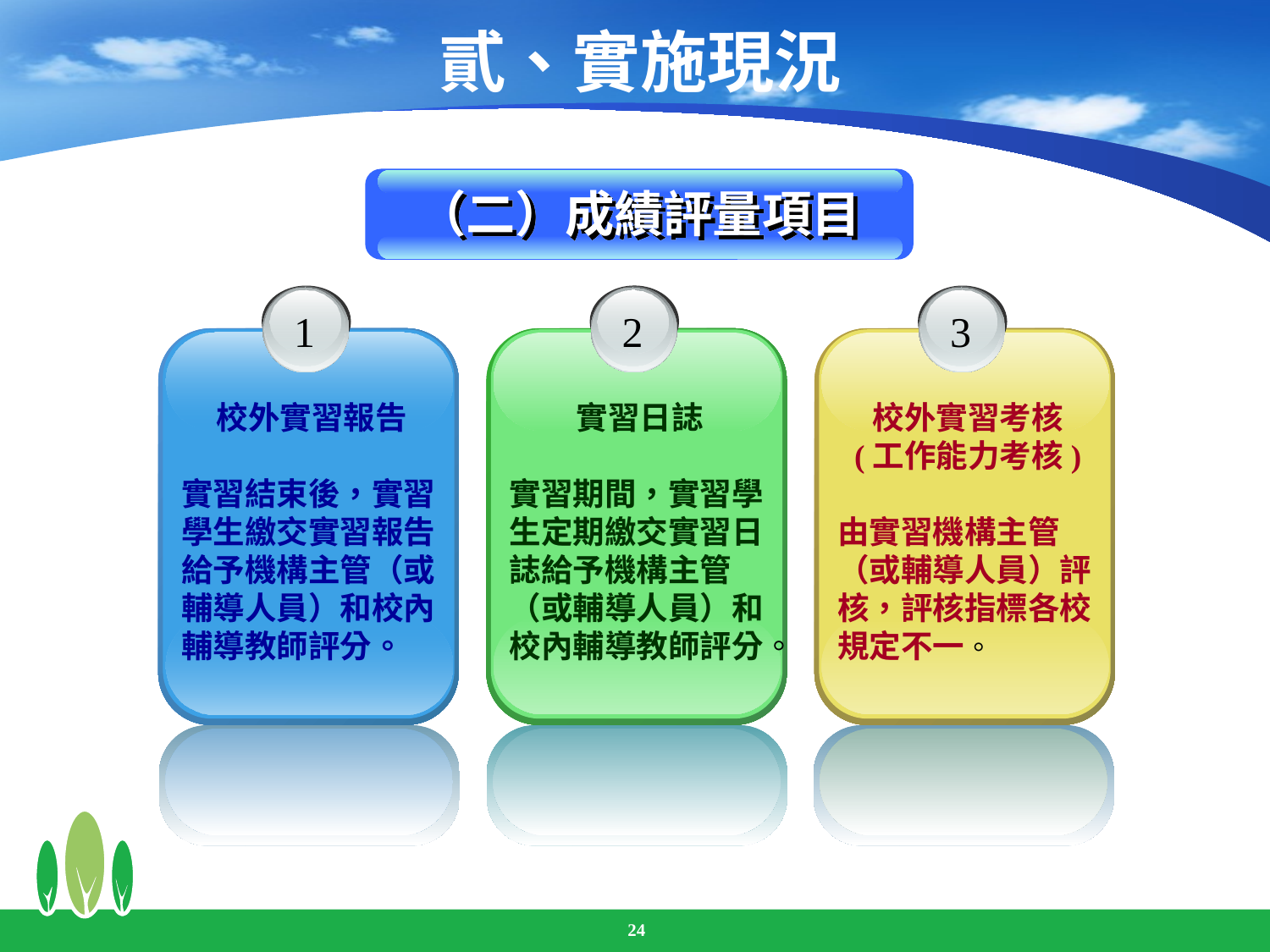

# 貳、實施現況

（二）成績評量項目

1

校外實習報告

實習結束後，實習學生繳交實習報告給予機構主管（或輔導人員）和校內輔導教師評分。

2

實習日誌

實習期間，實習學生定期繳交實習日誌給予機構主管（或輔導人員）和校內輔導教師評分。

3

校外實習考核
(工作能力考核)

由實習機構主管（或輔導人員）評核，評核指標各校規定不一。

24